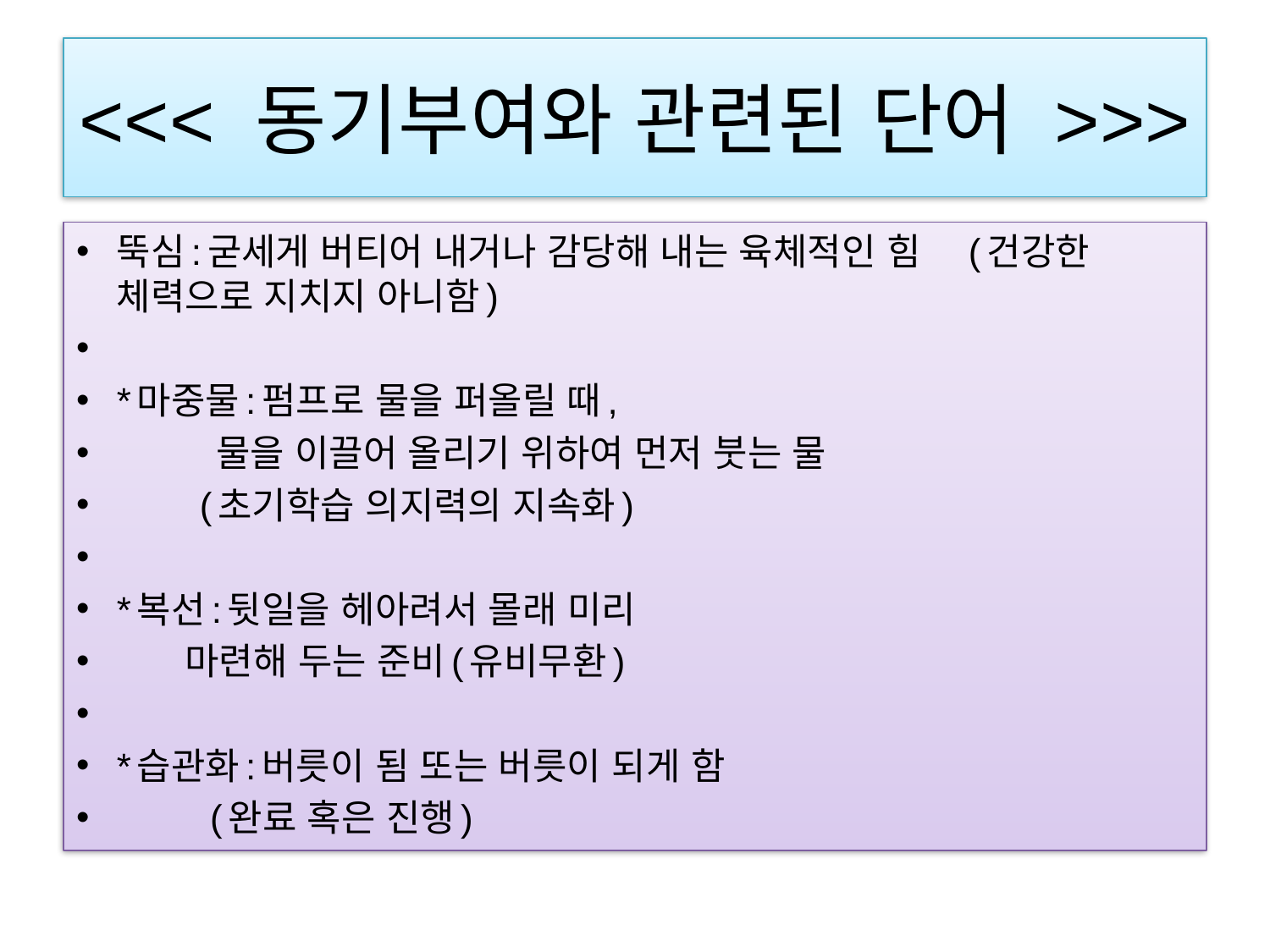

# <<< 동기부여와 관련된 단어 >>>
뚝심:굳세게 버티어 내거나 감당해 내는 육체적인 힘    (건강한 체력으로 지치지 아니함)

*마중물:펌프로 물을 퍼올릴 때,
         물을 이끌어 올리기 위하여 먼저 붓는 물
        (초기학습 의지력의 지속화)

*복선:뒷일을 헤아려서 몰래 미리
      마련해 두는 준비(유비무환)

*습관화:버릇이 됨 또는 버릇이 되게 함
         (완료 혹은 진행)